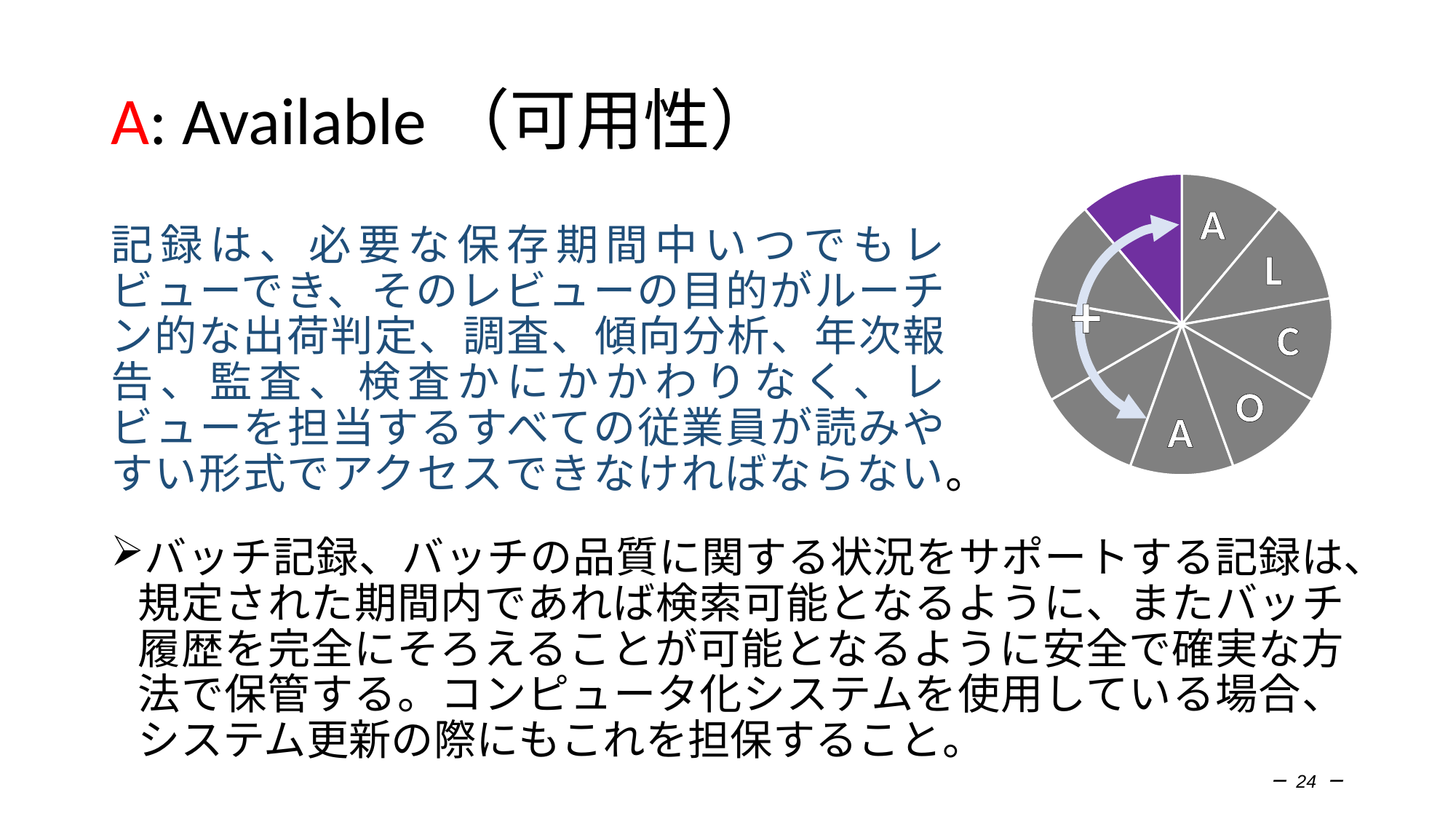

# A: Available（可用性）

### Chart

| Category | 列1 |
|---|---|
| Attributable | 0.1111111111111111 |
| Legible | 0.1111111111111111 |
| Contemporaneous | 0.1111111111111111 |
| Original | 0.1111111111111111 |
| Accurate | 0.1111111111111111 |
| Complete | 0.1111111111111111 |
| Consistent | 0.1111111111111111 |
| Enduring | 0.1111111111111111 |
| Available | 0.1111111111111111 |
A

L
+
C
O
A
記録は、必要な保存期間中いつでもレビューでき、そのレビューの目的がルーチン的な出荷判定、調査、傾向分析、年次報告、監査、検査かにかかわりなく、レビューを担当するすべての従業員が読みやすい形式でアクセスできなければならない。
バッチ記録、バッチの品質に関する状況をサポートする記録は、規定された期間内であれば検索可能となるように、またバッチ履歴を完全にそろえることが可能となるように安全で確実な方法で保管する。コンピュータ化システムを使用している場合、システム更新の際にもこれを担保すること。
－ 24 －